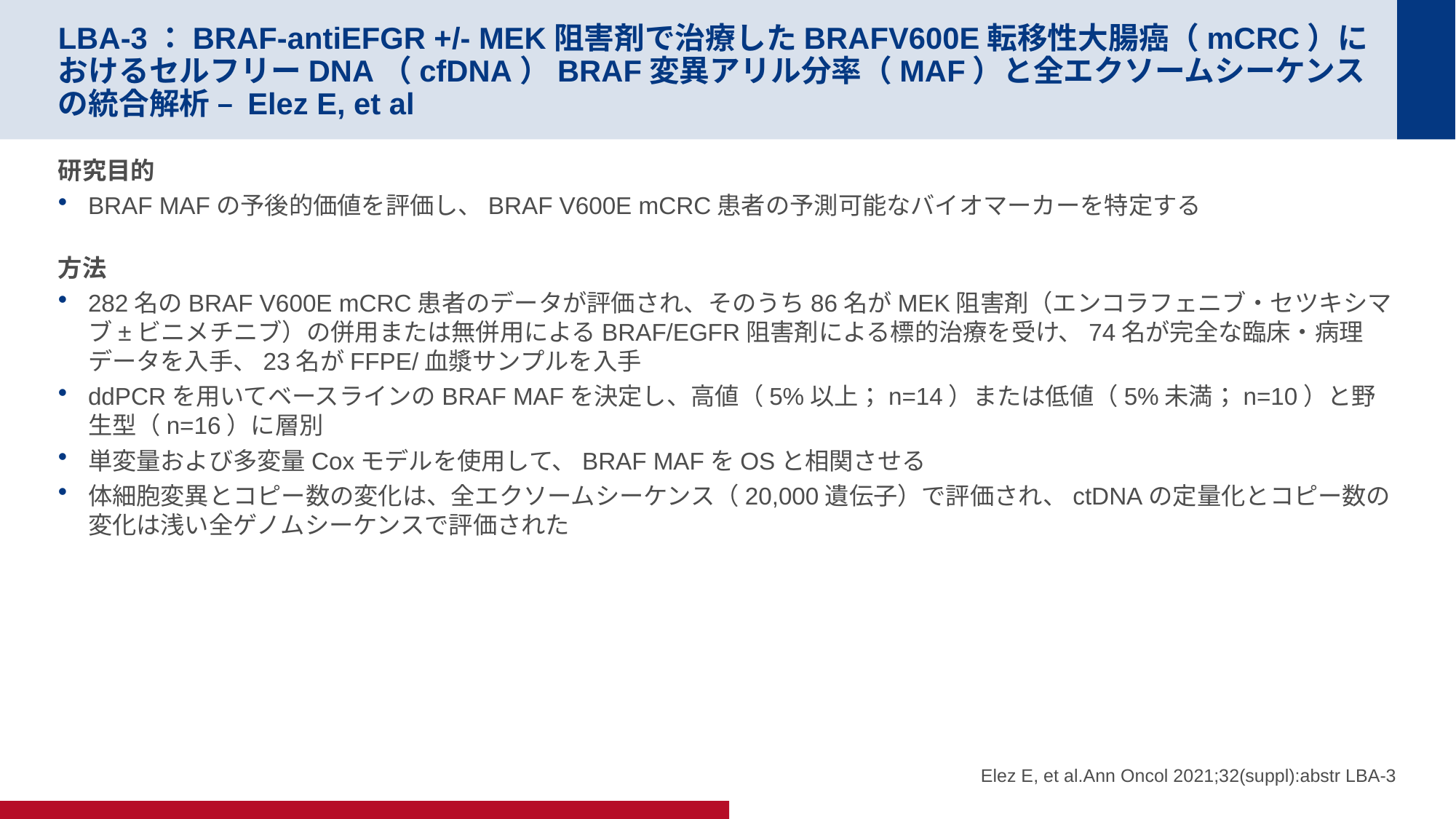

# LBA-3：BRAF-antiEFGR +/- MEK阻害剤で治療したBRAFV600E転移性大腸癌（mCRC）におけるセルフリーDNA（cfDNA）BRAF変異アリル分率（MAF）と全エクソームシーケンスの統合解析 – Elez E, et al
研究目的
BRAF MAFの予後的価値を評価し、BRAF V600E mCRC患者の予測可能なバイオマーカーを特定する
方法
282名のBRAF V600E mCRC患者のデータが評価され、そのうち86名がMEK阻害剤（エンコラフェニブ・セツキシマブ±ビニメチニブ）の併用または無併用によるBRAF/EGFR阻害剤による標的治療を受け、74名が完全な臨床・病理データを入手、23名がFFPE/血漿サンプルを入手
ddPCRを用いてベースラインのBRAF MAFを決定し、高値（5%以上；n=14）または低値（5%未満；n=10）と野生型（n=16）に層別
単変量および多変量Coxモデルを使用して、BRAF MAFをOSと相関させる
体細胞変異とコピー数の変化は、全エクソームシーケンス（20,000遺伝子）で評価され、ctDNAの定量化とコピー数の変化は浅い全ゲノムシーケンスで評価された
Elez E, et al.Ann Oncol 2021;32(suppl):abstr LBA-3